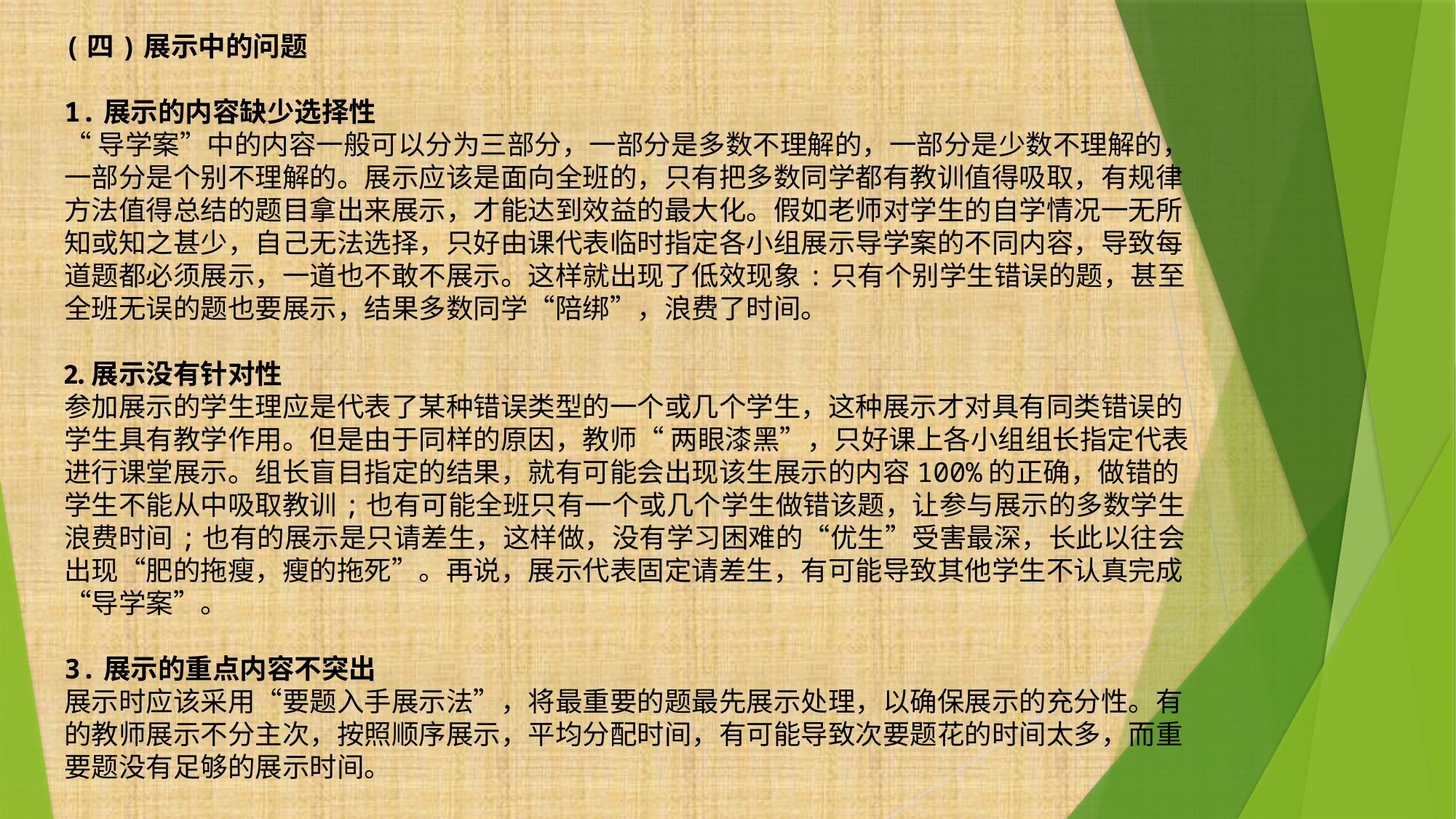

(四)展示中的问题

1.展示的内容缺少选择性
“导学案”中的内容一般可以分为三部分，一部分是多数不理解的，一部分是少数不理解的，一部分是个别不理解的。展示应该是面向全班的，只有把多数同学都有教训值得吸取，有规律方法值得总结的题目拿出来展示，才能达到效益的最大化。假如老师对学生的自学情况一无所知或知之甚少，自己无法选择，只好由课代表临时指定各小组展示导学案的不同内容，导致每道题都必须展示，一道也不敢不展示。这样就出现了低效现象:只有个别学生错误的题，甚至全班无误的题也要展示，结果多数同学“陪绑”，浪费了时间。

2.展示没有针对性
参加展示的学生理应是代表了某种错误类型的一个或几个学生，这种展示才对具有同类错误的学生具有教学作用。但是由于同样的原因，教师“ 两眼漆黑”，只好课上各小组组长指定代表进行课堂展示。组长盲目指定的结果，就有可能会出现该生展示的内容100%的正确，做错的学生不能从中吸取教训;也有可能全班只有一个或几个学生做错该题，让参与展示的多数学生浪费时间;也有的展示是只请差生，这样做，没有学习困难的“优生”受害最深，长此以往会出现“肥的拖瘦，瘦的拖死”。再说，展示代表固定请差生，有可能导致其他学生不认真完成“导学案”。

3.展示的重点内容不突出
展示时应该采用“要题入手展示法”，将最重要的题最先展示处理，以确保展示的充分性。有的教师展示不分主次，按照顺序展示，平均分配时间，有可能导致次要题花的时间太多，而重要题没有足够的展示时间。